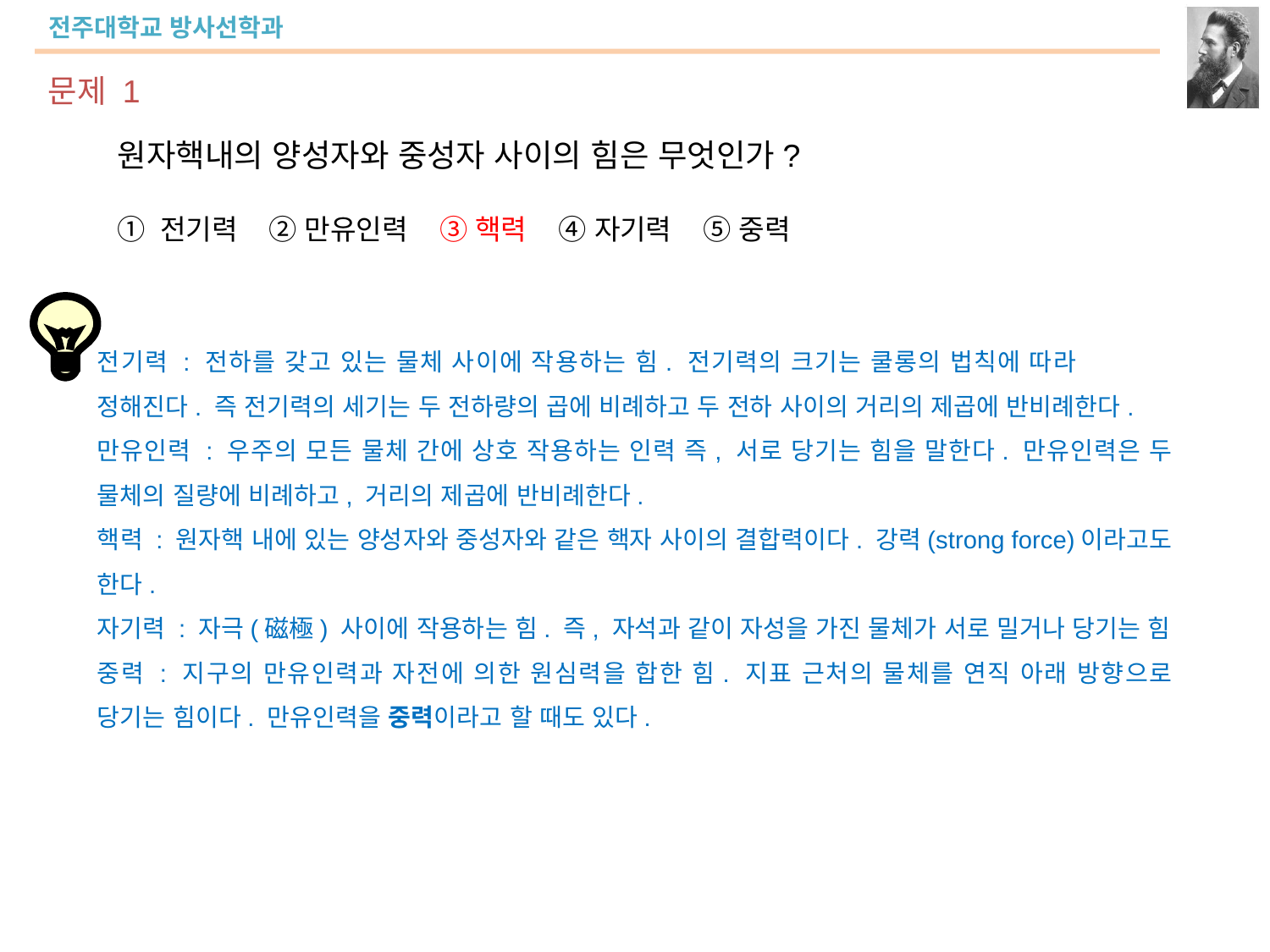

문제 1
원자핵내의 양성자와 중성자 사이의 힘은 무엇인가?

① 전기력    ② 만유인력    ③ 핵력    ④ 자기력    ⑤ 중력

전기력 : 전하를 갖고 있는 물체 사이에 작용하는 힘. 전기력의 크기는 쿨롱의 법칙에 따라             정해진다. 즉 전기력의 세기는 두 전하량의 곱에 비례하고 두 전하 사이의 거리의 제곱에 반비례한다.
만유인력 : 우주의 모든 물체 간에 상호 작용하는 인력 즉, 서로 당기는 힘을 말한다. 만유인력은 두 물체의 질량에 비례하고, 거리의 제곱에 반비례한다.
핵력 : 원자핵 내에 있는 양성자와 중성자와 같은 핵자 사이의 결합력이다. 강력(strong force)이라고도 한다.
자기력 : 자극(磁極) 사이에 작용하는 힘. 즉, 자석과 같이 자성을 가진 물체가 서로 밀거나 당기는 힘
중력 : 지구의 만유인력과 자전에 의한 원심력을 합한 힘. 지표 근처의 물체를 연직 아래 방향으로 당기는 힘이다. 만유인력을 중력이라고 할 때도 있다.